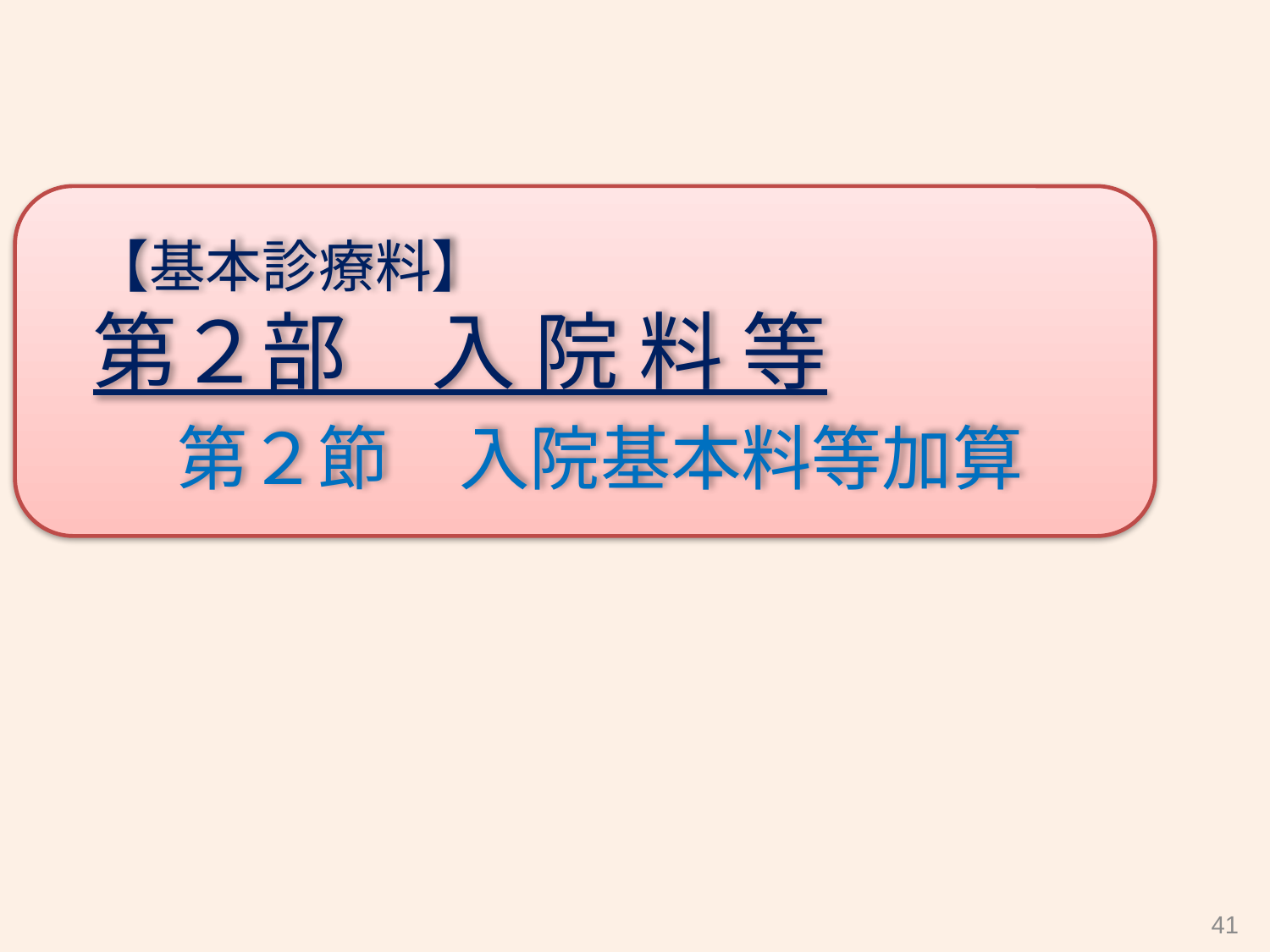

【基本診療料】
第２部　入 院 料 等
　第２節　入院基本料等加算
41